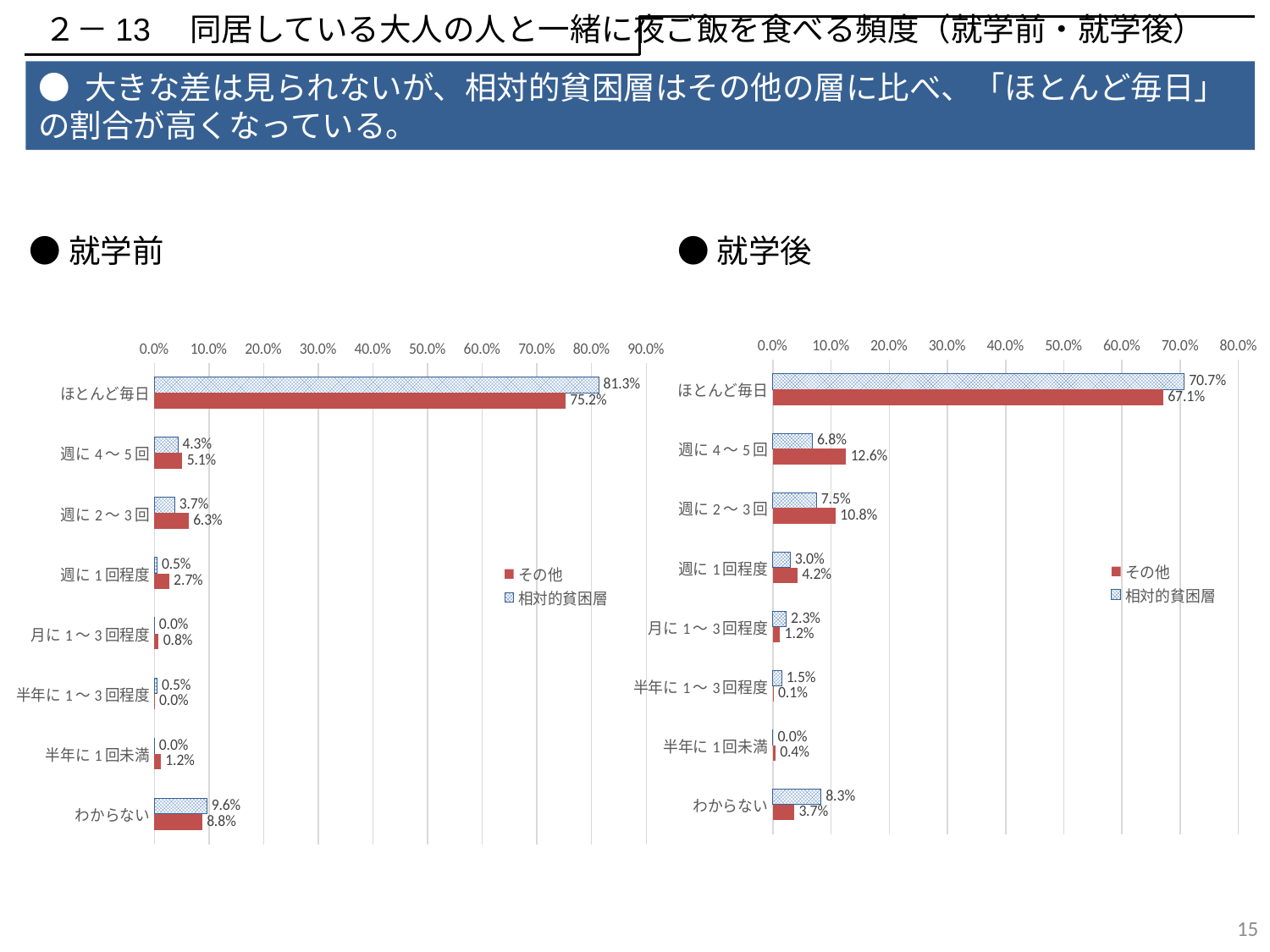

２－13　同居している大人の人と一緒に夜ご飯を食べる頻度（就学前・就学後）
● 大きな差は見られないが、相対的貧困層はその他の層に比べ、「ほとんど毎日」の割合が高くなっている。
●就学前
●就学後

### Chart

| Category | 相対的貧困層 | その他 |
|---|---|---|
| ほとんど毎日 | 0.813 | 0.7520371144798745 |
| 週に4～5回 | 0.043 | 0.05108782017773131 |
| 週に2～3回 | 0.037 | 0.06272556194458966 |
| 週に1回程度 | 0.005 | 0.026824359644537374 |
| 月に1～3回程度 | 0.0 | 0.007941453214845792 |
| 半年に1～3回程度 | 0.005 | 0.00036173549398849976 |
| 半年に1回未満 | 0.0 | 0.011728698379508625 |
| わからない | 0.096 | 0.08765499215891272 |

### Chart

| Category | 相対的貧困層 | その他 |
|---|---|---|
| ほとんど毎日 | 0.707 | 0.6707207122774133 |
| 週に4～5回 | 0.068 | 0.1257038425492034 |
| 週に2～3回 | 0.075 | 0.10768978444236177 |
| 週に1回程度 | 0.03 | 0.042003748828491096 |
| 月に1～3回程度 | 0.023 | 0.011968134957825678 |
| 半年に1～3回程度 | 0.015 | 0.0011105904404873478 |
| 半年に1回未満 | 0.0 | 0.004020618556701031 |
| わからない | 0.083 | 0.03657075913776945 |
15